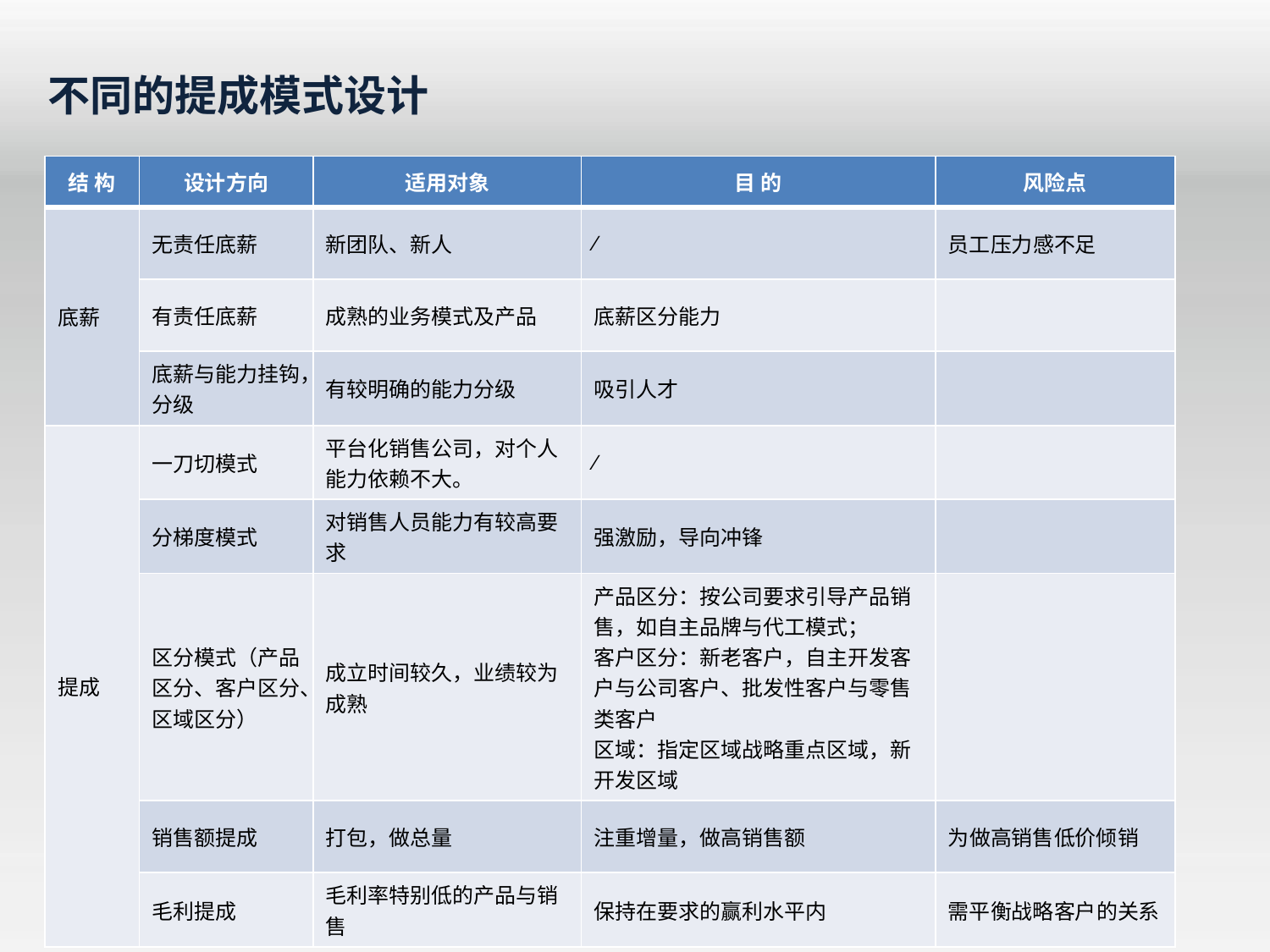

不同的提成模式设计
| 结 构 | 设计方向 | 适用对象 | 目 的 | 风险点 |
| --- | --- | --- | --- | --- |
| 底薪 | 无责任底薪 | 新团队、新人 | ∕ | 员工压力感不足 |
|  | 有责任底薪 | 成熟的业务模式及产品 | 底薪区分能力 |  |
|  | 底薪与能力挂钩，分级 | 有较明确的能力分级 | 吸引人才 |  |
| 提成 | 一刀切模式 | 平台化销售公司，对个人能力依赖不大。 | ∕ |  |
|  | 分梯度模式 | 对销售人员能力有较高要求 | 强激励，导向冲锋 |  |
|  | 区分模式（产品区分、客户区分、区域区分） | 成立时间较久，业绩较为成熟 | 产品区分：按公司要求引导产品销售，如自主品牌与代工模式； 客户区分：新老客户，自主开发客户与公司客户、批发性客户与零售类客户 区域：指定区域战略重点区域，新开发区域 |  |
|  | 销售额提成 | 打包，做总量 | 注重增量，做高销售额 | 为做高销售低价倾销 |
|  | 毛利提成 | 毛利率特别低的产品与销售 | 保持在要求的赢利水平内 | 需平衡战略客户的关系 |